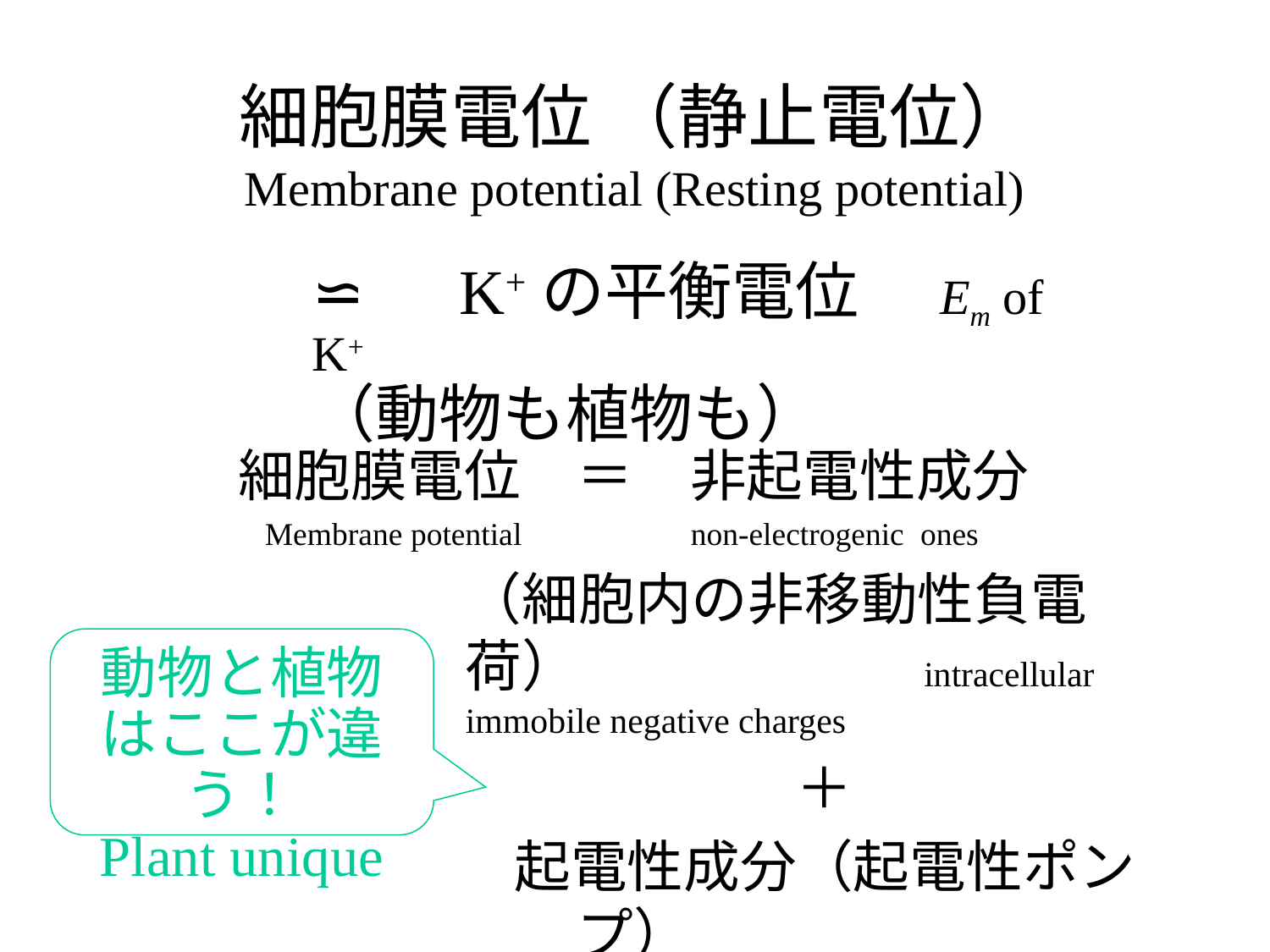

# 細胞膜電位 （静止電位） Membrane potential (Resting potential)
⋍　K+の平衡電位      Em of K+
（動物も植物も）
細胞膜電位　＝　非起電性成分
                       Membrane potential                     non-electrogenic  ones
（細胞内の非移動性負電荷）                                           intracellular immobile negative charges
			＋
			起電性成分（起電性ポンプ）
                                  electrogenic ones (electrogenic pump)
動物と植物はここが違う！
Plant unique